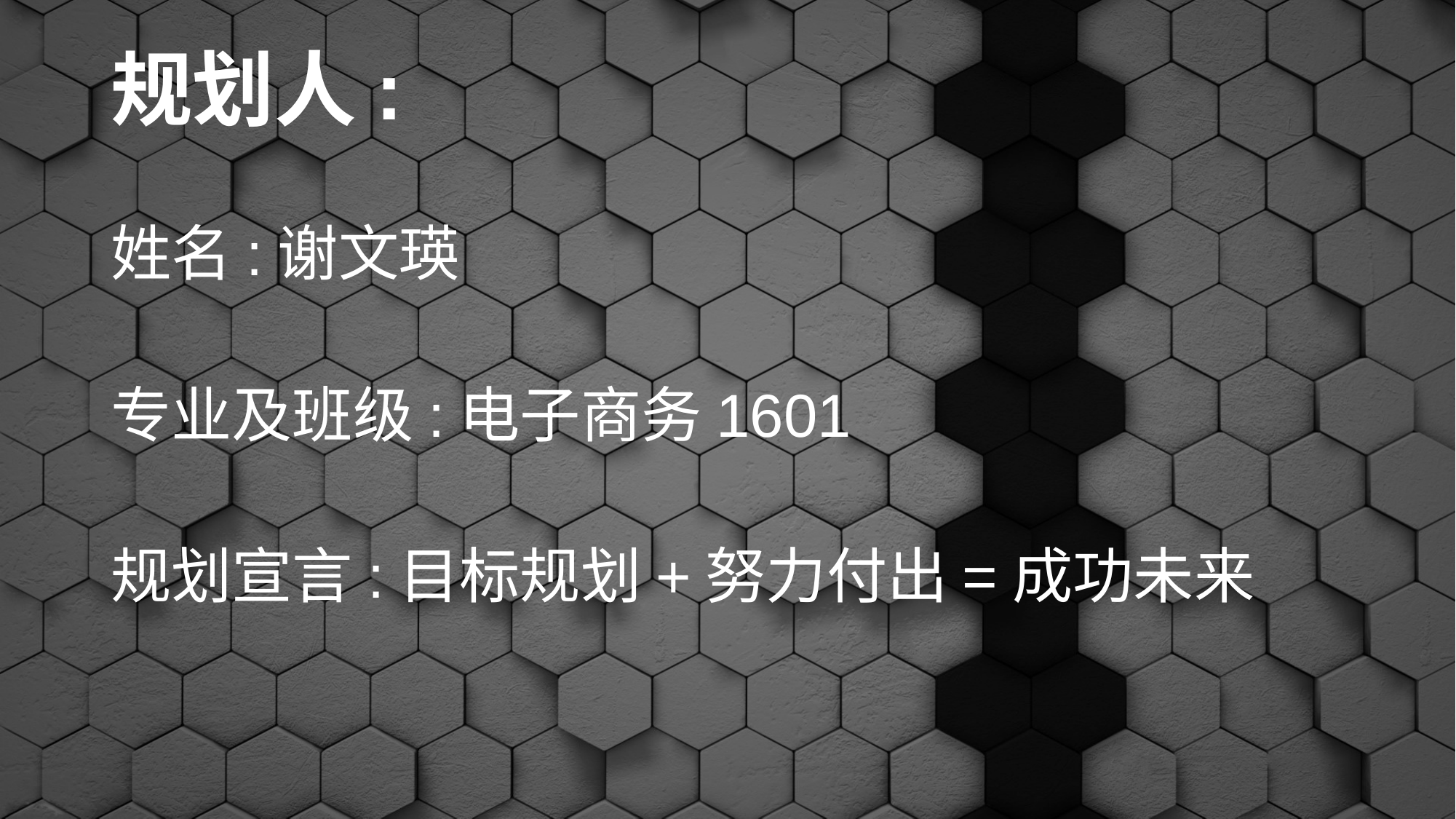

# 规划人:
姓名:谢文瑛

专业及班级:电子商务1601

规划宣言:目标规划+努力付出=成功未来